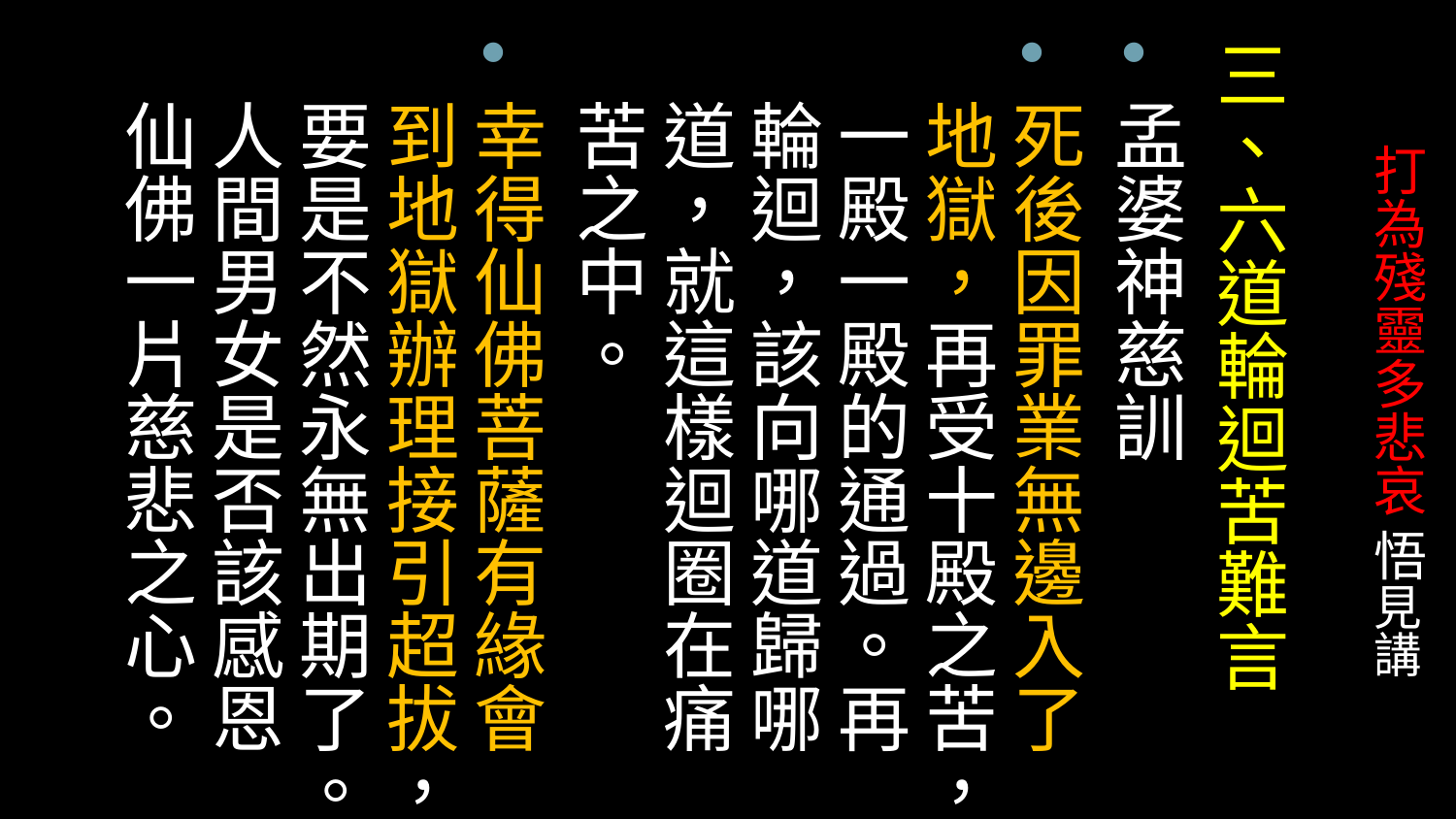

三、六道輪迴苦難言
孟婆神慈訓
死後因罪業無邊入了地獄，再受十殿之苦，一殿一殿的通過。再輪迴，該向哪道歸哪道，就這樣迴圈在痛苦之中。
幸得仙佛菩薩有緣會到地獄辦理接引超拔，要是不然永無出期了。人間男女是否該感恩仙佛一片慈悲之心。

# 打為殘靈多悲哀 悟見講